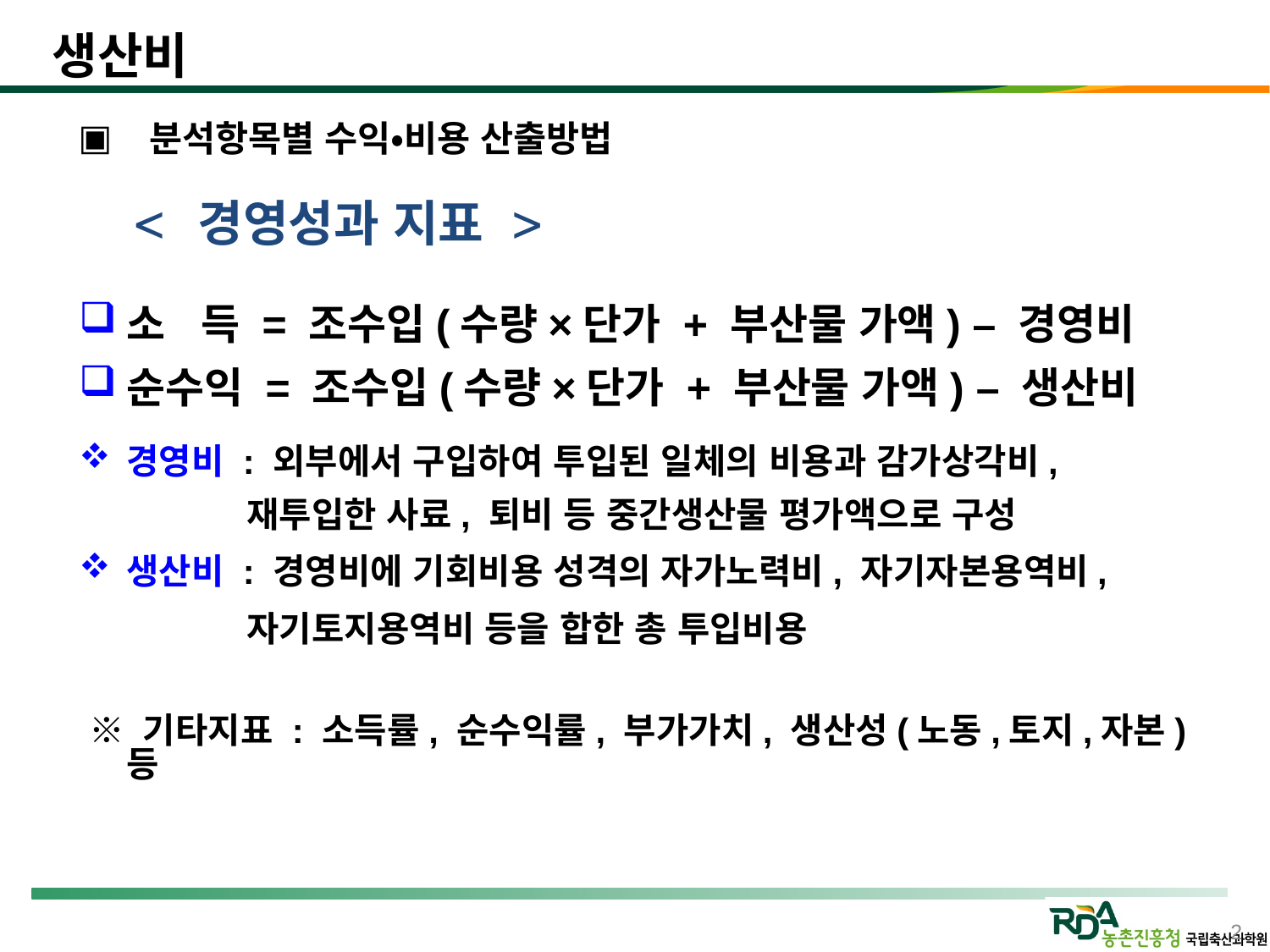

생산비
 분석항목별 수익•비용 산출방법
< 경영성과 지표 >
소   득 = 조수입(수량×단가 + 부산물 가액) – 경영비
순수익 = 조수입(수량×단가 + 부산물 가액) – 생산비
경영비 : 외부에서 구입하여 투입된 일체의 비용과 감가상각비,
                재투입한 사료, 퇴비 등 중간생산물 평가액으로 구성
생산비 : 경영비에 기회비용 성격의 자가노력비, 자기자본용역비,
                자기토지용역비 등을 합한 총 투입비용

 ※ 기타지표 : 소득률, 순수익률, 부가가치, 생산성(노동,토지,자본) 등
2